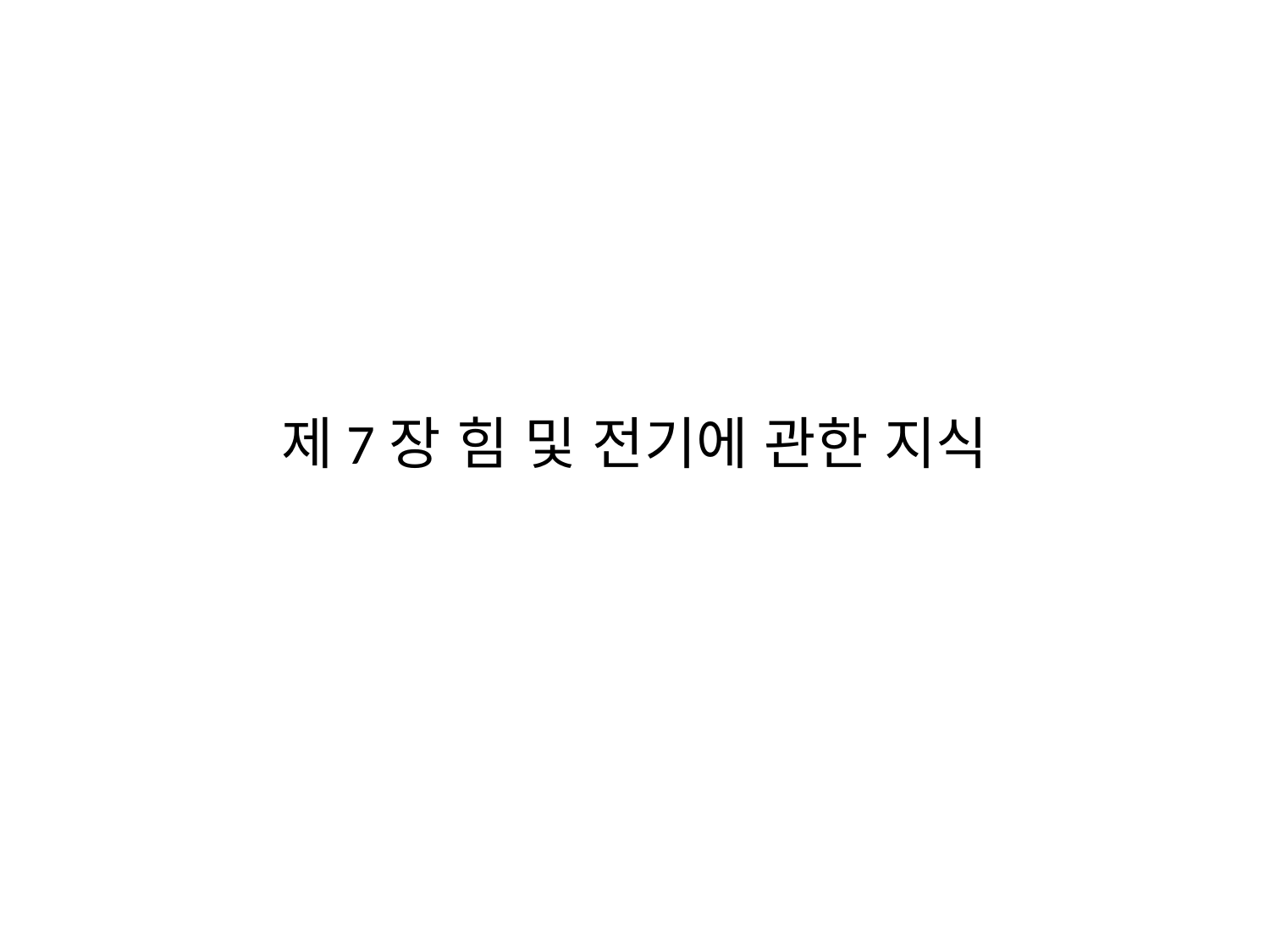

# 제7장 힘 및 전기에 관한 지식